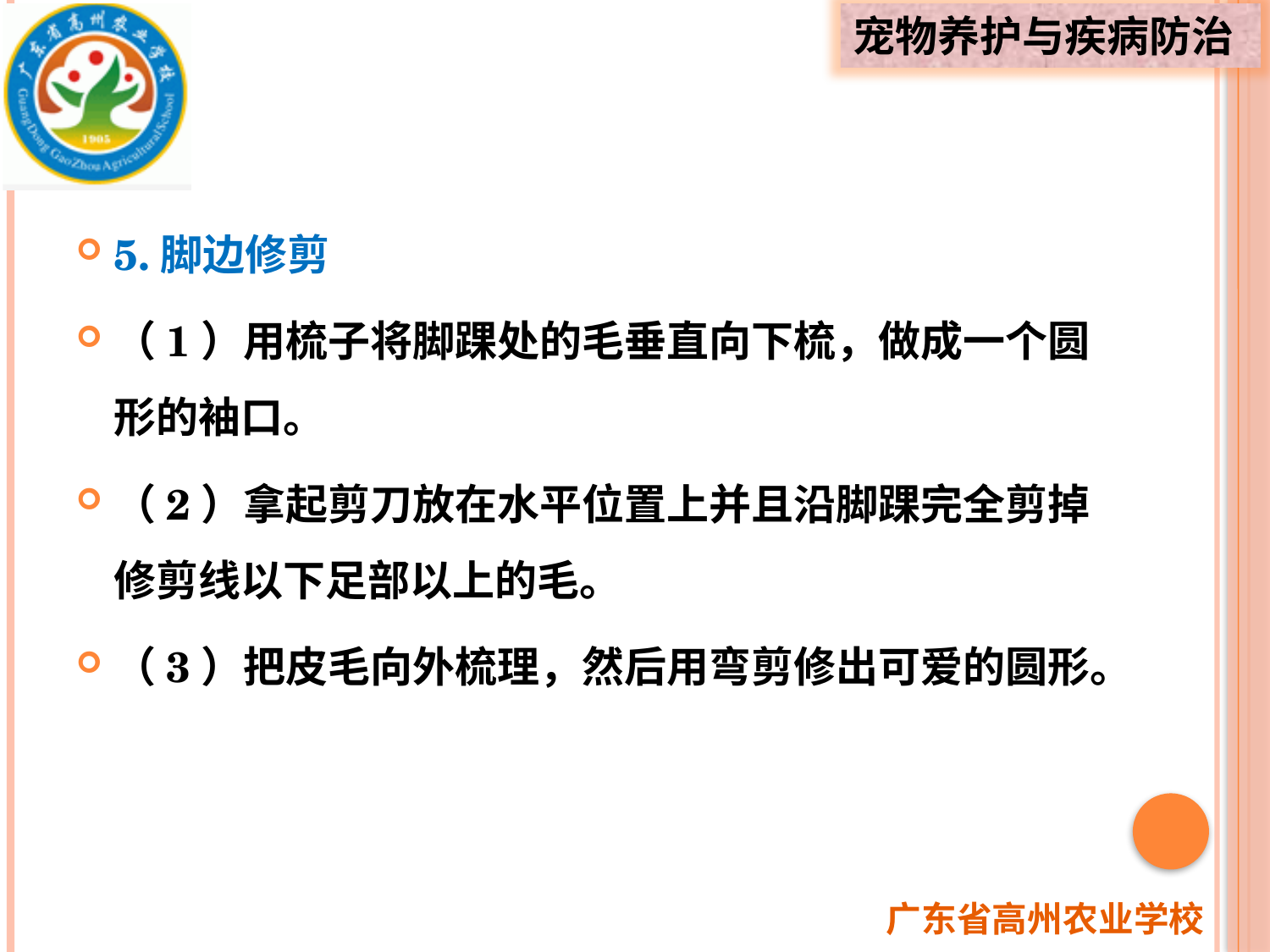

5.脚边修剪
（1）用梳子将脚踝处的毛垂直向下梳，做成一个圆形的袖口。
（2）拿起剪刀放在水平位置上并且沿脚踝完全剪掉修剪线以下足部以上的毛。
（3）把皮毛向外梳理，然后用弯剪修出可爱的圆形。